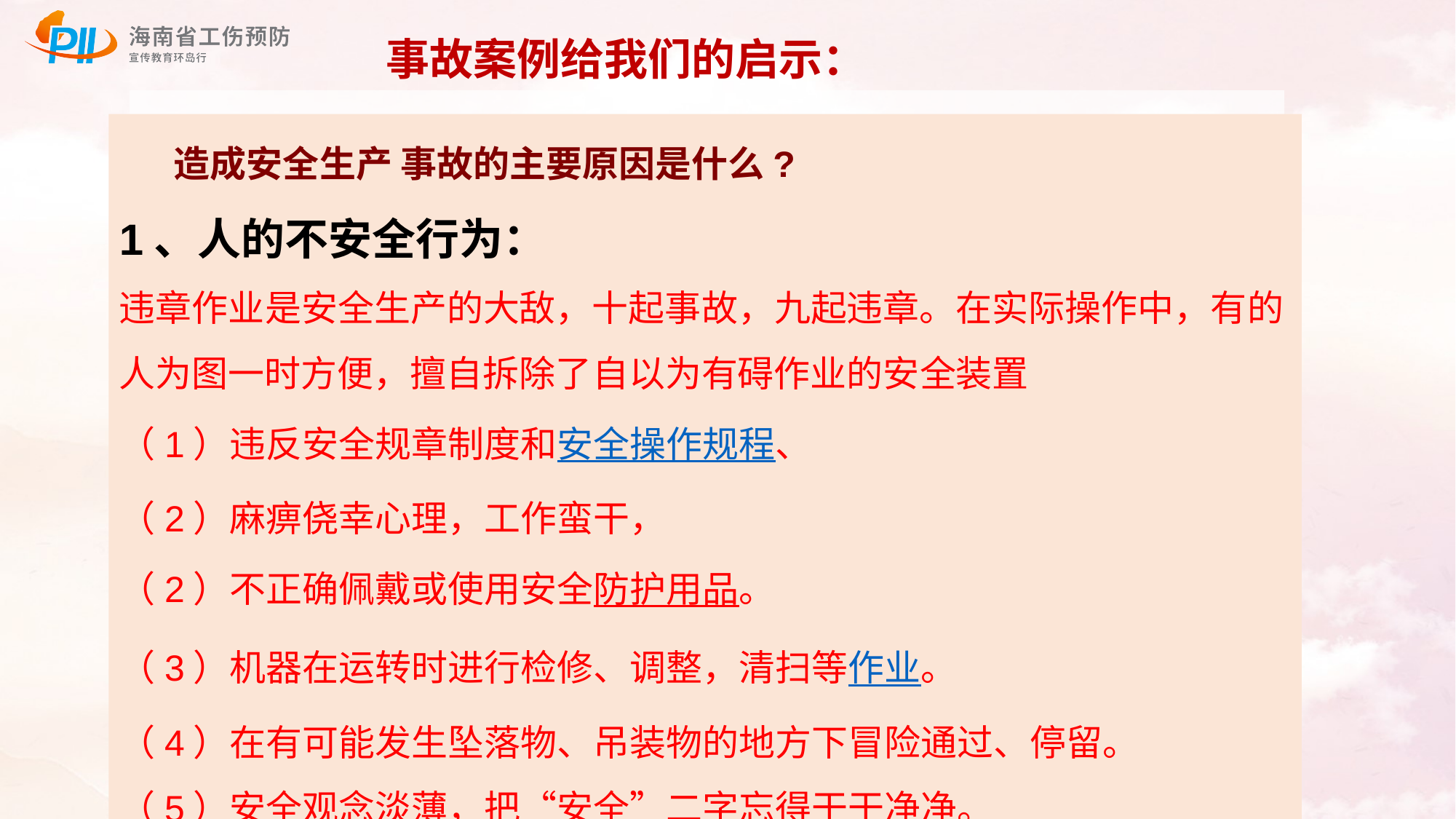

事故案例给我们的启示：

造成安全生产 事故的主要原因是什么?
1、人的不安全行为：
违章作业是安全生产的大敌，十起事故，九起违章。在实际操作中，有的人为图一时方便，擅自拆除了自以为有碍作业的安全装置
（1）违反安全规章制度和安全操作规程、
（2）麻痹侥幸心理，工作蛮干，
（2）不正确佩戴或使用安全防护用品。
（3）机器在运转时进行检修、调整，清扫等作业。
（4）在有可能发生坠落物、吊装物的地方下冒险通过、停留。
（5）安全观念淡薄，把“安全”二字忘得干干净净。